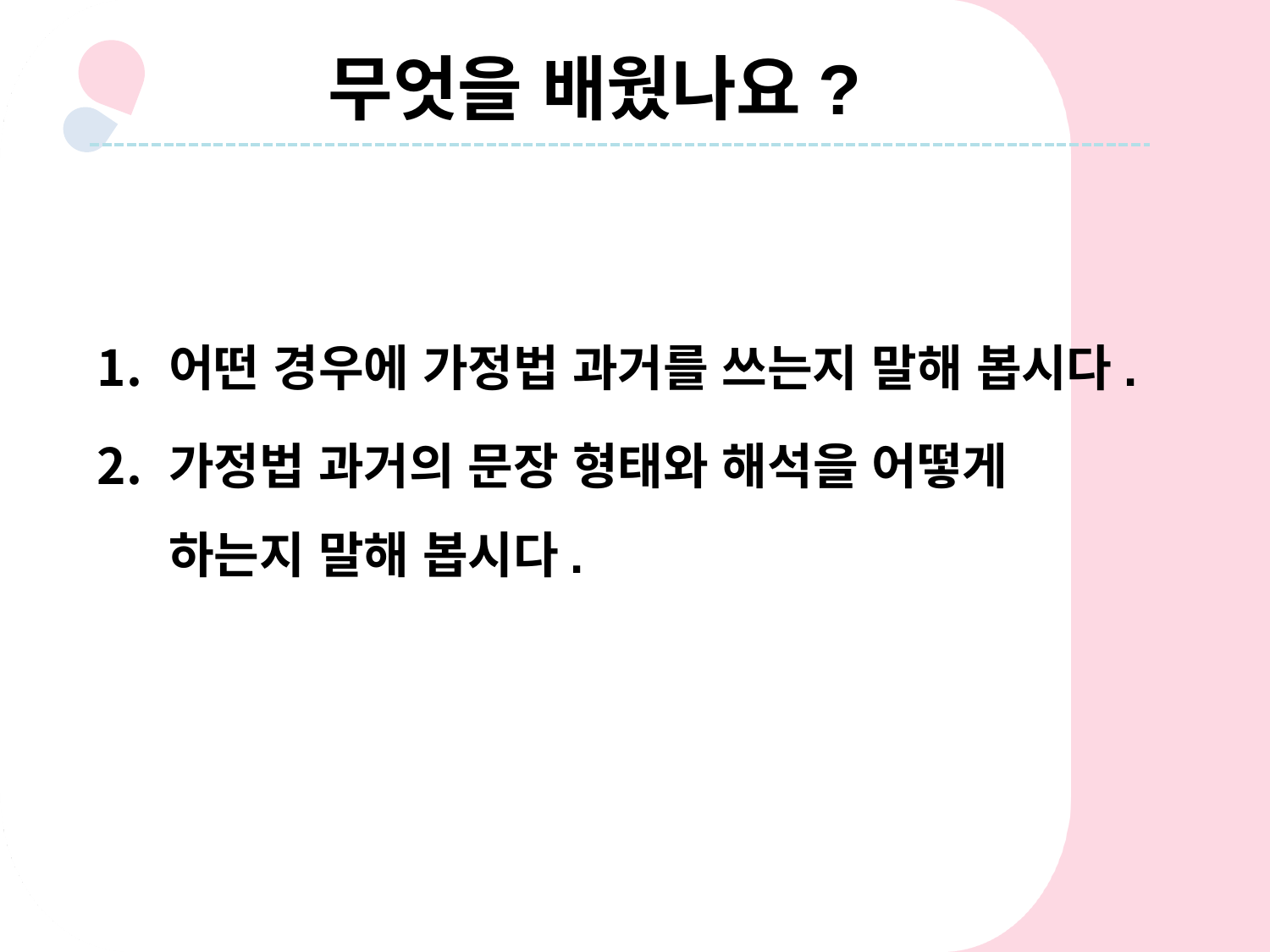

무엇을 배웠나요?
어떤 경우에 가정법 과거를 쓰는지 말해 봅시다.
가정법 과거의 문장 형태와 해석을 어떻게 하는지 말해 봅시다.